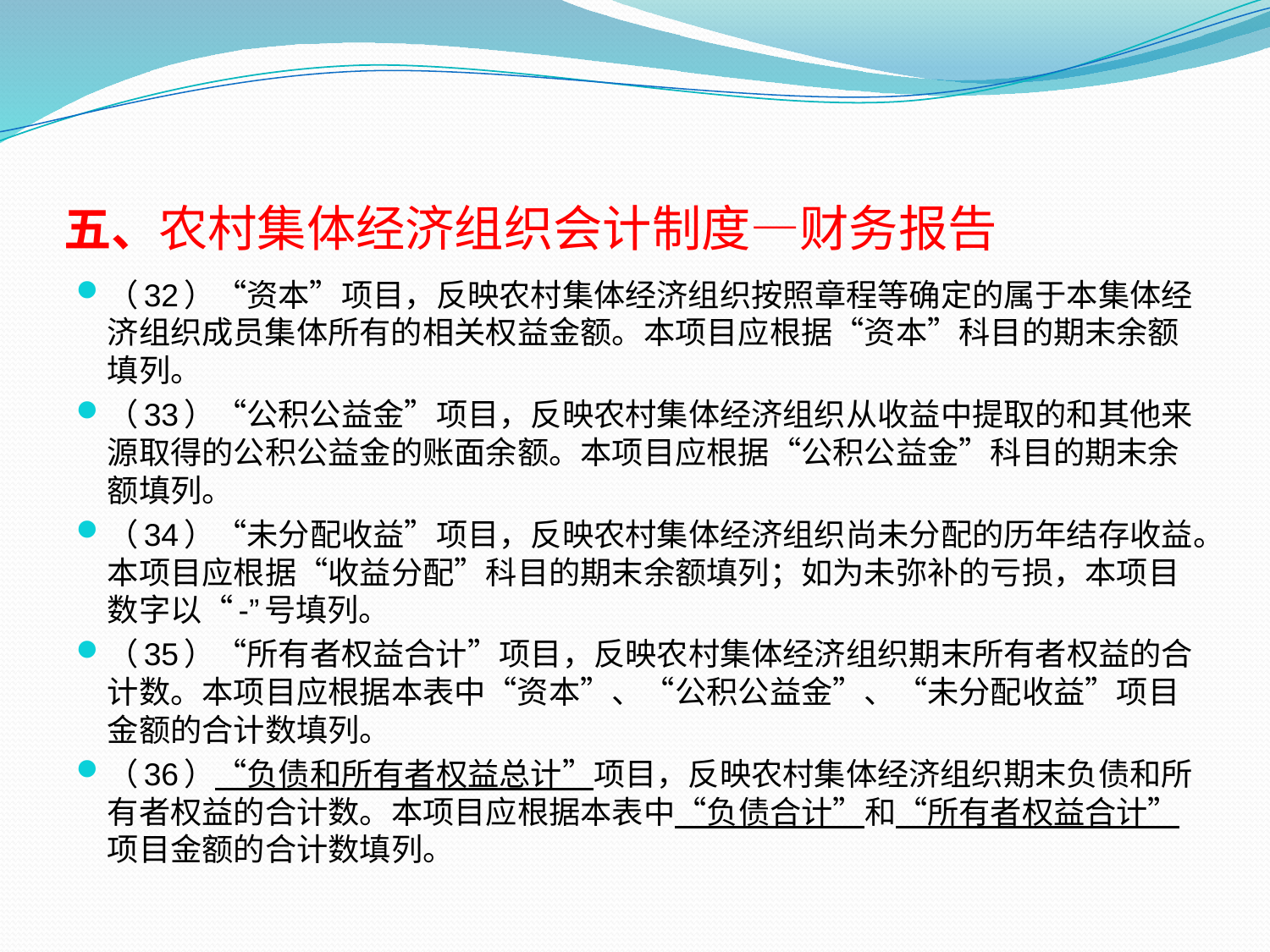

# 五、农村集体经济组织会计制度—财务报告
（32）“资本”项目，反映农村集体经济组织按照章程等确定的属于本集体经济组织成员集体所有的相关权益金额。本项目应根据“资本”科目的期末余额填列。
（33）“公积公益金”项目，反映农村集体经济组织从收益中提取的和其他来源取得的公积公益金的账面余额。本项目应根据“公积公益金”科目的期末余额填列。
（34）“未分配收益”项目，反映农村集体经济组织尚未分配的历年结存收益。本项目应根据“收益分配”科目的期末余额填列；如为未弥补的亏损，本项目数字以“-”号填列。
（35）“所有者权益合计”项目，反映农村集体经济组织期末所有者权益的合计数。本项目应根据本表中“资本”、“公积公益金”、“未分配收益”项目金额的合计数填列。
（36）“负债和所有者权益总计”项目，反映农村集体经济组织期末负债和所有者权益的合计数。本项目应根据本表中“负债合计”和“所有者权益合计”项目金额的合计数填列。